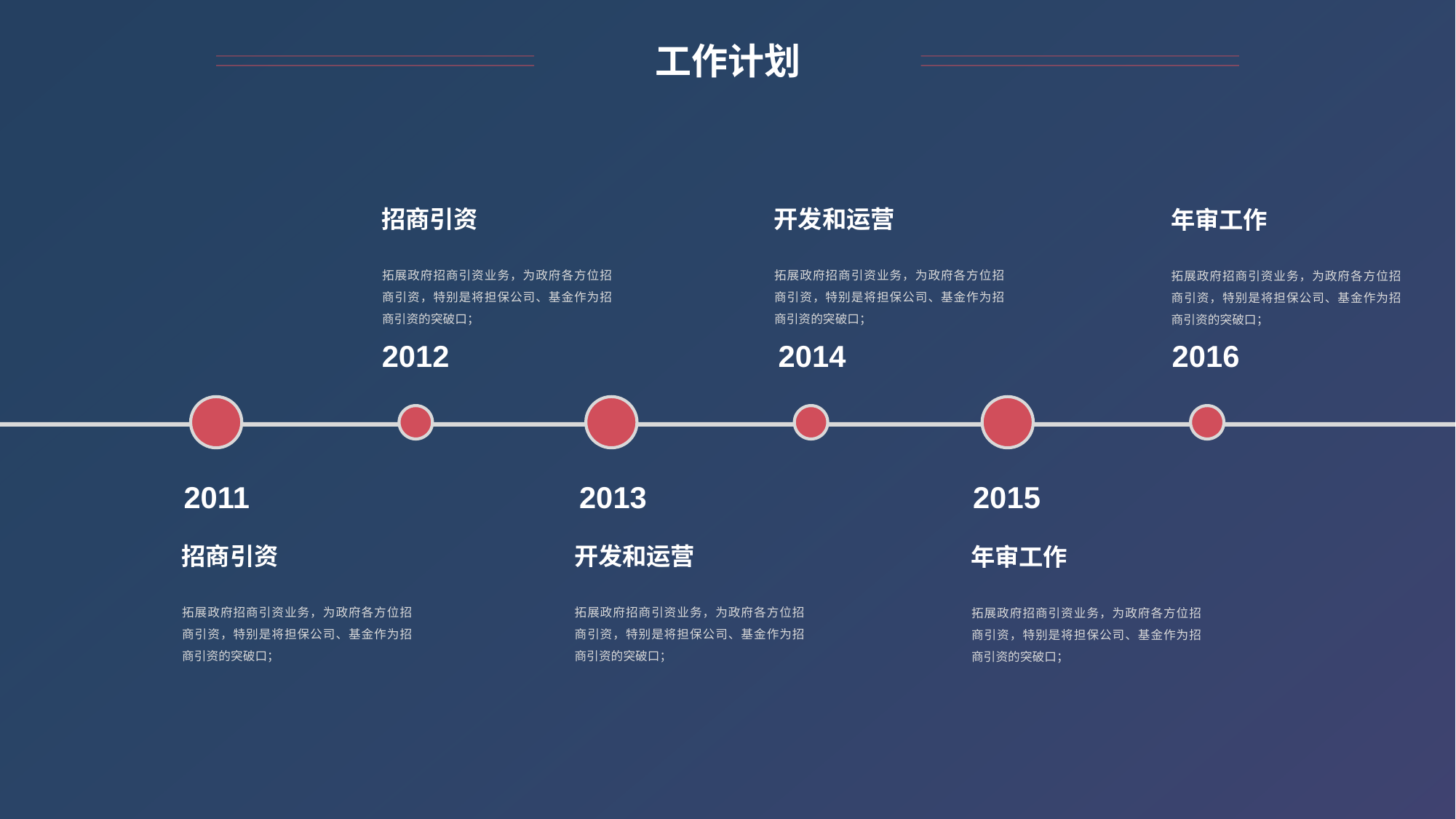

工作计划
招商引资
开发和运营
年审工作
拓展政府招商引资业务，为政府各方位招商引资，特别是将担保公司、基金作为招商引资的突破口；
拓展政府招商引资业务，为政府各方位招商引资，特别是将担保公司、基金作为招商引资的突破口；
拓展政府招商引资业务，为政府各方位招商引资，特别是将担保公司、基金作为招商引资的突破口；
2012
2014
2016

2011
2013
2015
招商引资
开发和运营
年审工作
拓展政府招商引资业务，为政府各方位招商引资，特别是将担保公司、基金作为招商引资的突破口；
拓展政府招商引资业务，为政府各方位招商引资，特别是将担保公司、基金作为招商引资的突破口；
拓展政府招商引资业务，为政府各方位招商引资，特别是将担保公司、基金作为招商引资的突破口；